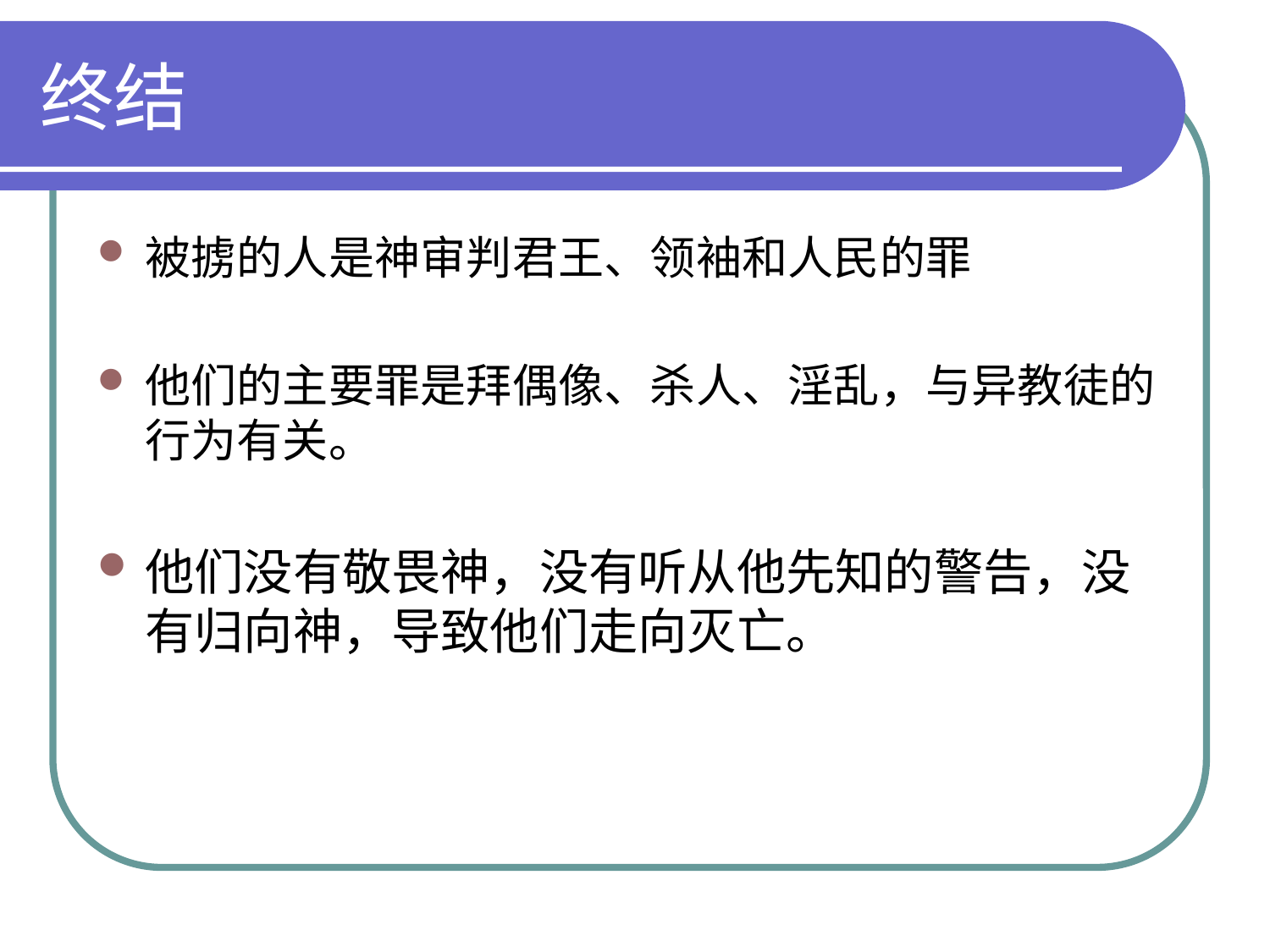

# 终结
被掳的人是神审判君王、领袖和人民的罪

他们的主要罪是拜偶像、杀人、淫乱，与异教徒的行为有关。

他们没有敬畏神，没有听从他先知的警告，没有归向神，导致他们走向灭亡。